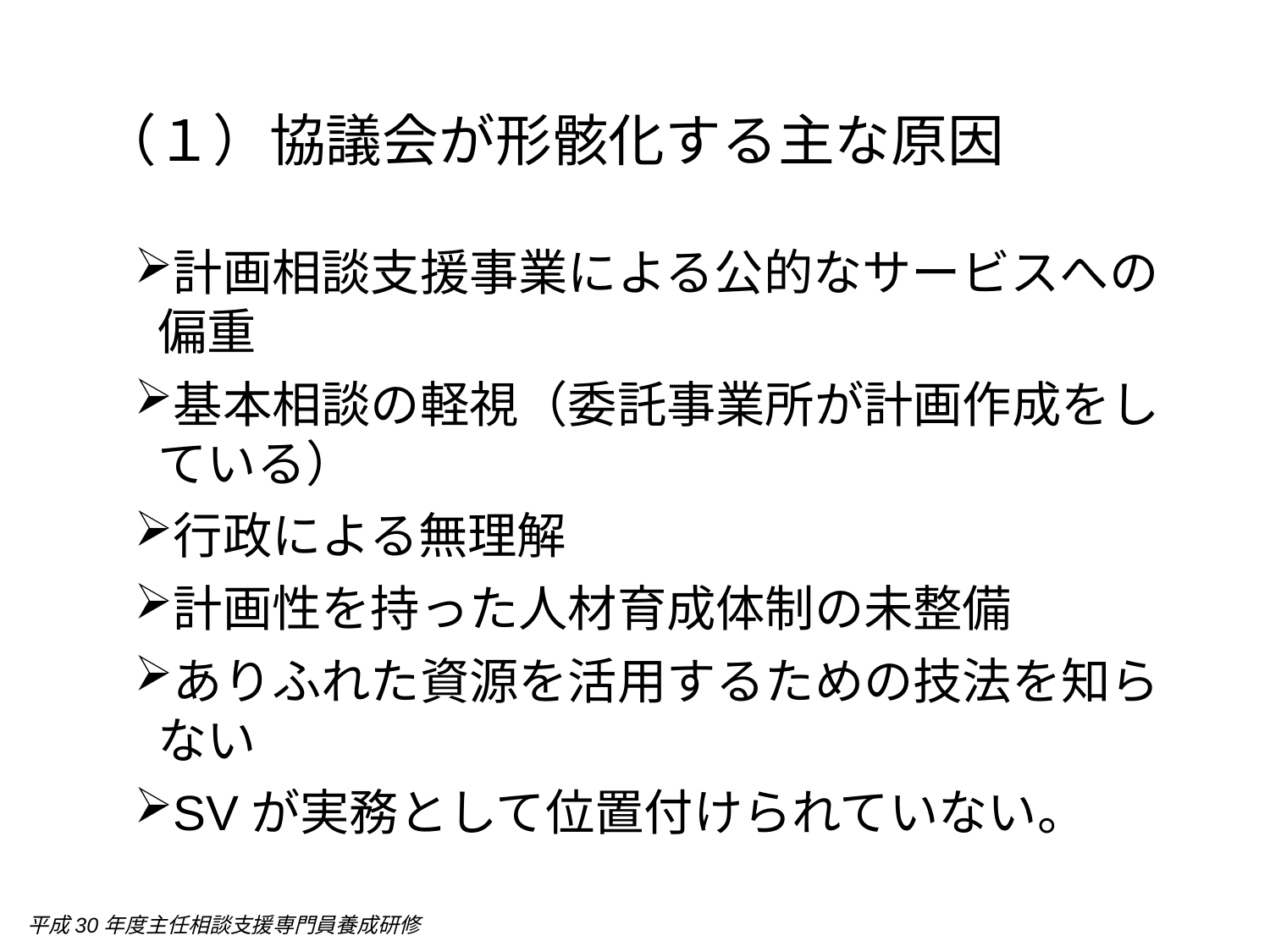

# （１）協議会が形骸化する主な原因
計画相談支援事業による公的なサービスへの偏重
基本相談の軽視（委託事業所が計画作成をしている）
行政による無理解
計画性を持った人材育成体制の未整備
ありふれた資源を活用するための技法を知らない
SVが実務として位置付けられていない。
平成30年度主任相談支援専門員養成研修